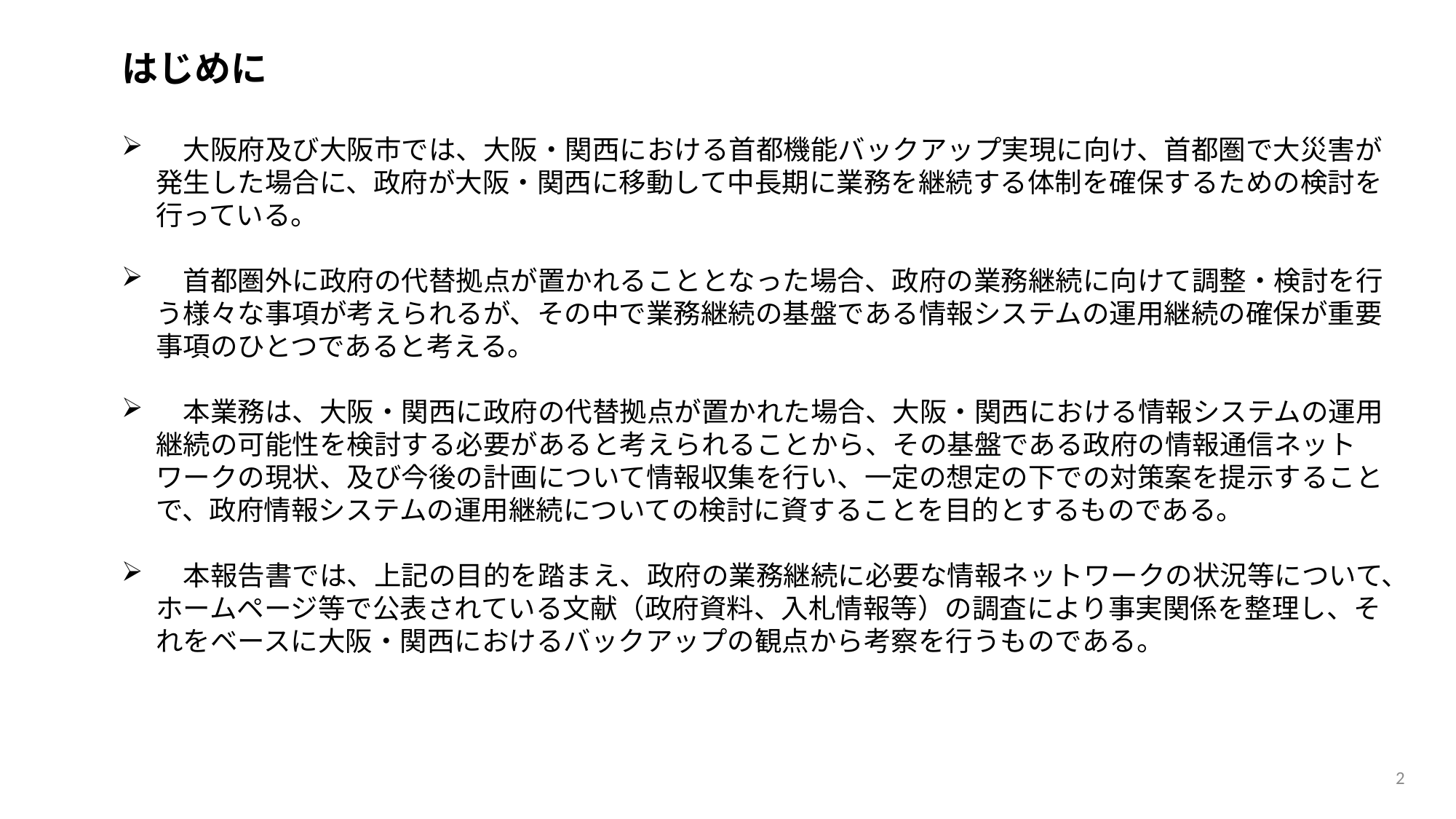

はじめに

　大阪府及び大阪市では、大阪・関西における首都機能バックアップ実現に向け、首都圏で大災害が発生した場合に、政府が大阪・関西に移動して中長期に業務を継続する体制を確保するための検討を行っている。

　首都圏外に政府の代替拠点が置かれることとなった場合、政府の業務継続に向けて調整・検討を行う様々な事項が考えられるが、その中で業務継続の基盤である情報システムの運用継続の確保が重要事項のひとつであると考える。

　本業務は、大阪・関西に政府の代替拠点が置かれた場合、大阪・関西における情報システムの運用継続の可能性を検討する必要があると考えられることから、その基盤である政府の情報通信ネットワークの現状、及び今後の計画について情報収集を行い、一定の想定の下での対策案を提示することで、政府情報システムの運用継続についての検討に資することを目的とするものである。

　本報告書では、上記の目的を踏まえ、政府の業務継続に必要な情報ネットワークの状況等について、ホームページ等で公表されている文献（政府資料、入札情報等）の調査により事実関係を整理し、それをベースに大阪・関西におけるバックアップの観点から考察を行うものである。

2